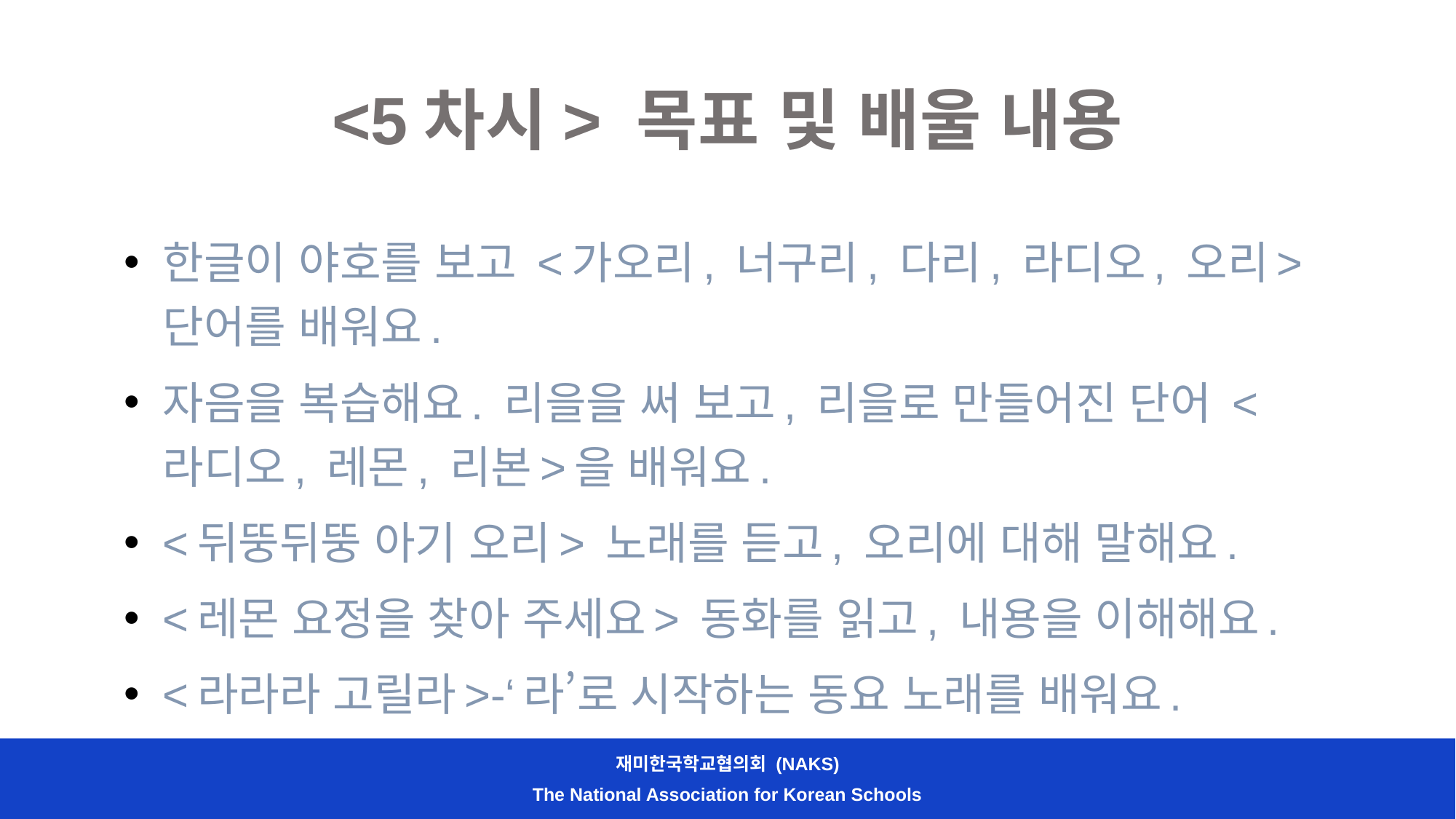

# <5차시> 목표 및 배울 내용
한글이 야호를 보고 <가오리, 너구리, 다리, 라디오, 오리> 단어를 배워요.
자음을 복습해요. 리을을 써 보고, 리을로 만들어진 단어 <라디오, 레몬, 리본>을 배워요.
<뒤뚱뒤뚱 아기 오리> 노래를 듣고, 오리에 대해 말해요.
<레몬 요정을 찾아 주세요> 동화를 읽고, 내용을 이해해요.
<라라라 고릴라>-‘라’로 시작하는 동요 노래를 배워요.
재미한국학교협의회 (NAKS)
The National Association for Korean Schools